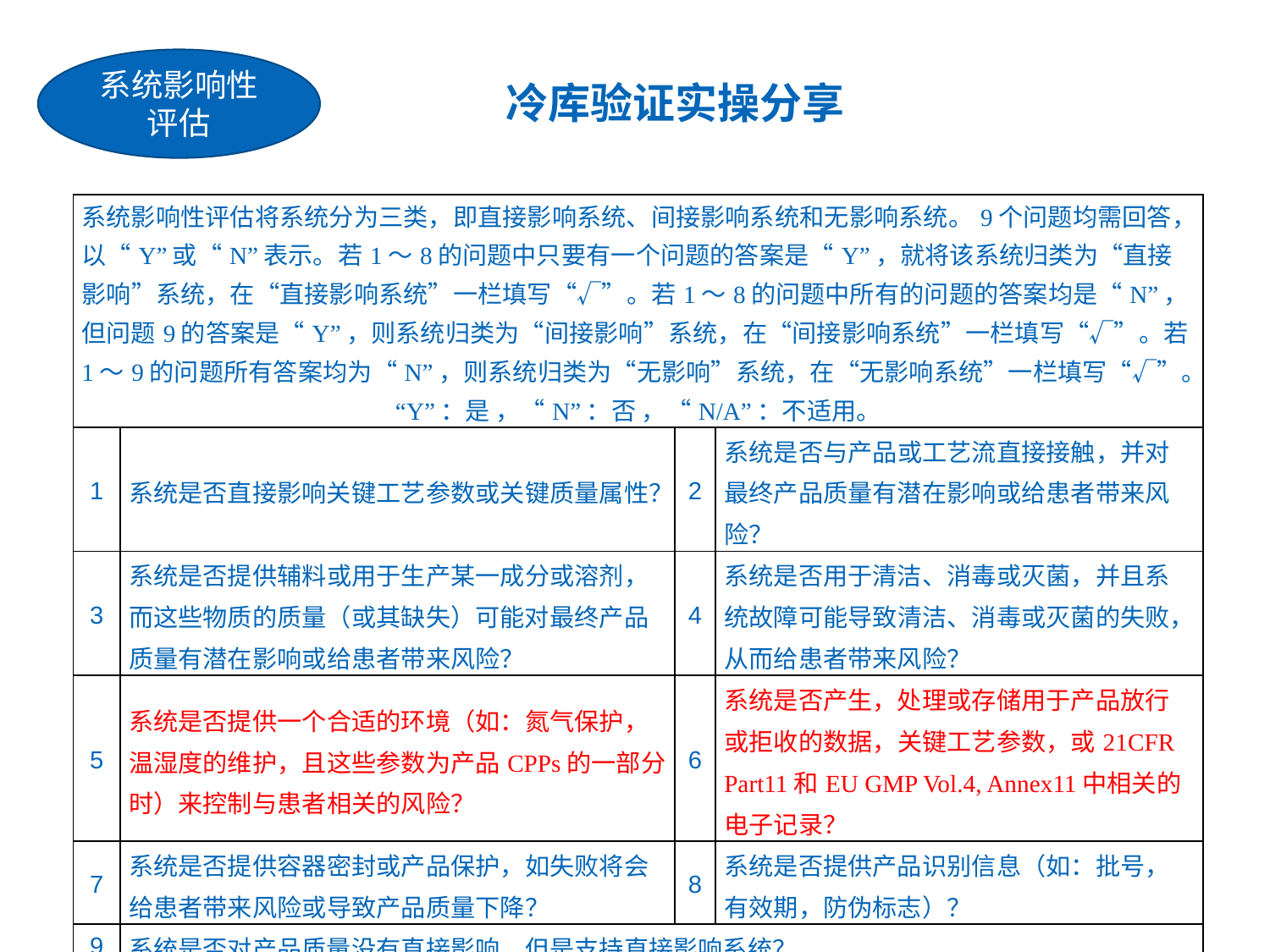

系统影响性评估
冷库验证实操分享

| 系统影响性评估将系统分为三类，即直接影响系统、间接影响系统和无影响系统。9个问题均需回答，以“Y”或“N”表示。若1～8的问题中只要有一个问题的答案是“Y”，就将该系统归类为“直接影响”系统，在“直接影响系统”一栏填写“√”。若1～8的问题中所有的问题的答案均是“N”，但问题9的答案是“Y”，则系统归类为“间接影响”系统，在“间接影响系统”一栏填写“√”。若1～9的问题所有答案均为“N”，则系统归类为“无影响”系统，在“无影响系统”一栏填写“√”。 “Y”：是 ，“N”：否 ，“N/A”：不适用。 |  |  |  |
| --- | --- | --- | --- |
| 1 | 系统是否直接影响关键工艺参数或关键质量属性？ | 2 | 系统是否与产品或工艺流直接接触，并对最终产品质量有潜在影响或给患者带来风险？ |
| 3 | 系统是否提供辅料或用于生产某一成分或溶剂，而这些物质的质量（或其缺失）可能对最终产品质量有潜在影响或给患者带来风险？ | 4 | 系统是否用于清洁、消毒或灭菌，并且系统故障可能导致清洁、消毒或灭菌的失败，从而给患者带来风险？ |
| 5 | 系统是否提供一个合适的环境（如：氮气保护，温湿度的维护，且这些参数为产品CPPs的一部分时）来控制与患者相关的风险？ | 6 | 系统是否产生，处理或存储用于产品放行或拒收的数据，关键工艺参数，或21CFR Part11和EU GMP Vol.4, Annex11中相关的电子记录？ |
| 7 | 系统是否提供容器密封或产品保护，如失败将会给患者带来风险或导致产品质量下降？ | 8 | 系统是否提供产品识别信息（如：批号，有效期，防伪标志）？ |
| 9 | 系统是否对产品质量没有直接影响，但是支持直接影响系统？ |  |  |